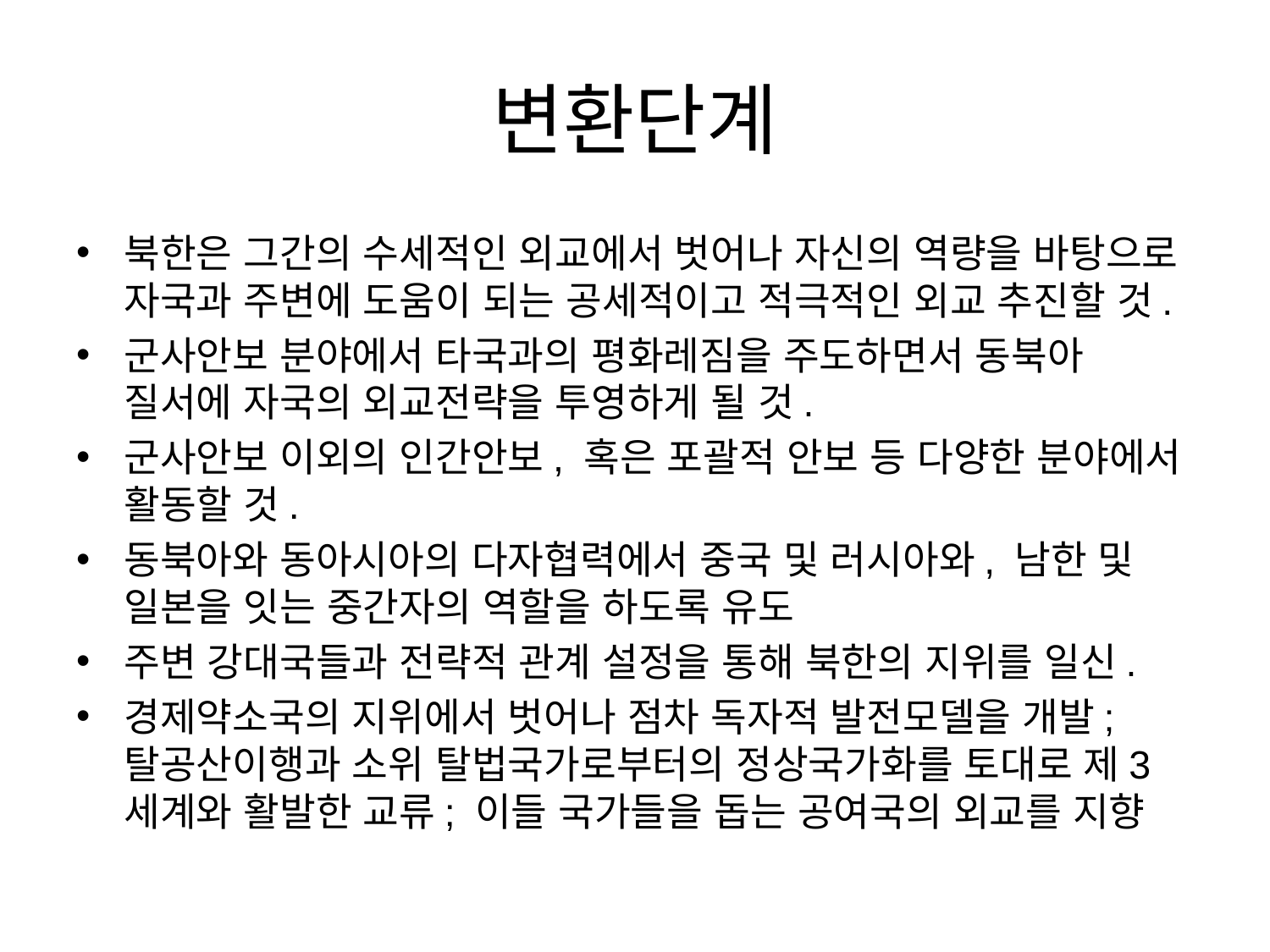

# 변환단계
북한은 그간의 수세적인 외교에서 벗어나 자신의 역량을 바탕으로 자국과 주변에 도움이 되는 공세적이고 적극적인 외교 추진할 것.
군사안보 분야에서 타국과의 평화레짐을 주도하면서 동북아 질서에 자국의 외교전략을 투영하게 될 것.
군사안보 이외의 인간안보, 혹은 포괄적 안보 등 다양한 분야에서 활동할 것.
동북아와 동아시아의 다자협력에서 중국 및 러시아와, 남한 및 일본을 잇는 중간자의 역할을 하도록 유도
주변 강대국들과 전략적 관계 설정을 통해 북한의 지위를 일신.
경제약소국의 지위에서 벗어나 점차 독자적 발전모델을 개발; 탈공산이행과 소위 탈법국가로부터의 정상국가화를 토대로 제3세계와 활발한 교류; 이들 국가들을 돕는 공여국의 외교를 지향